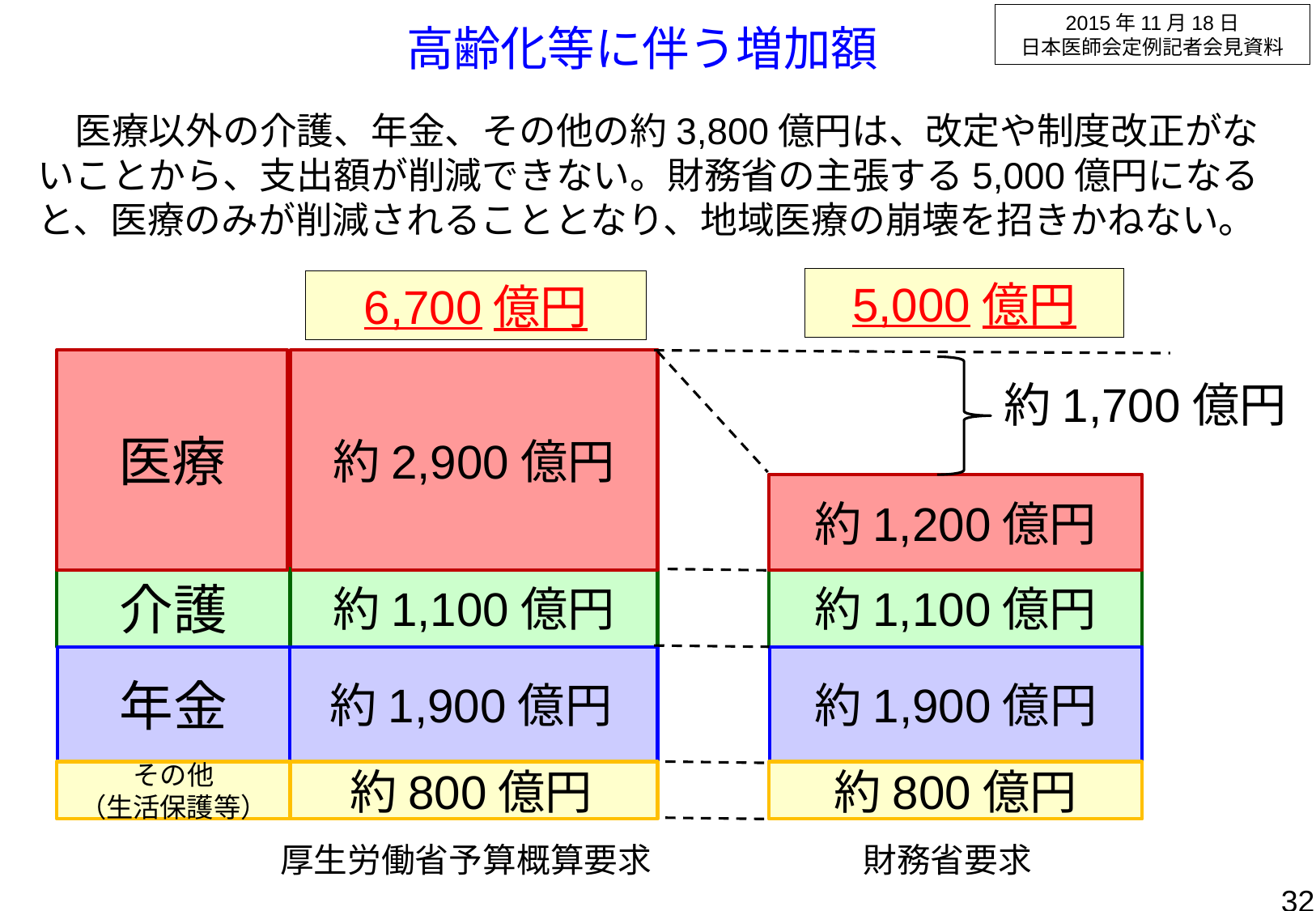

2015年11月18日
日本医師会定例記者会見資料
高齢化等に伴う増加額
　医療以外の介護、年金、その他の約3,800億円は、改定や制度改正がないことから、支出額が削減できない。財務省の主張する5,000億円になると、医療のみが削減されることとなり、地域医療の崩壊を招きかねない。
5,000億円
6,700億円
医療
約2,900億円

約1,700億円
約1,200億円
介護
約1,100億円
約1,100億円
年金
約1,900億円
約1,900億円
その他
（生活保護等）
約800億円
約800億円
厚生労働省予算概算要求
財務省要求
32